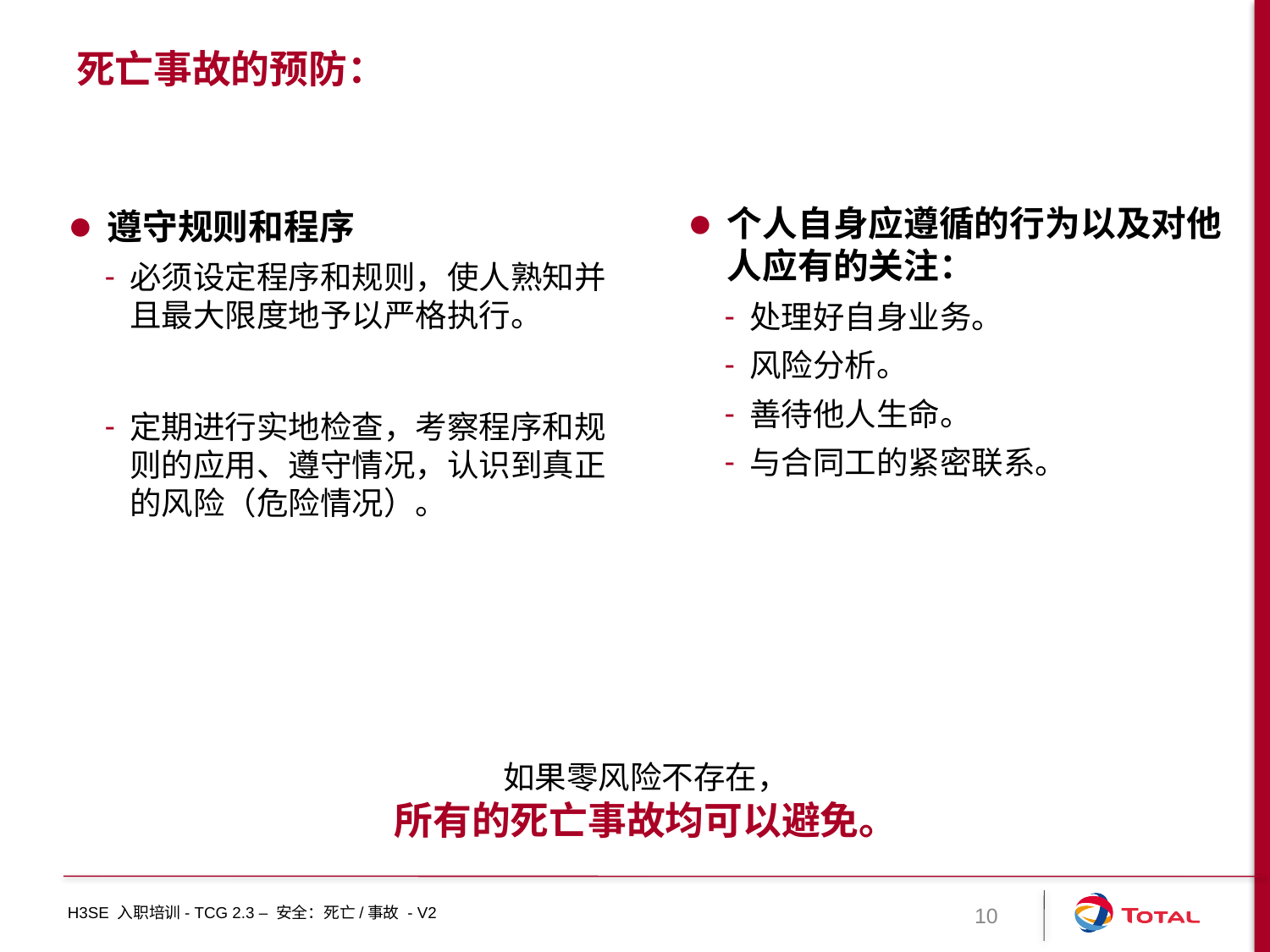

# 死亡事故的预防：
个人自身应遵循的行为以及对他人应有的关注：
处理好自身业务。
风险分析。
善待他人生命。
与合同工的紧密联系。
遵守规则和程序
必须设定程序和规则，使人熟知并且最大限度地予以严格执行。

定期进行实地检查，考察程序和规则的应用、遵守情况，认识到真正的风险（危险情况）。
如果零风险不存在，
所有的死亡事故均可以避免。
10
H3SE 入职培训- TCG 2.3 – 安全：死亡/事故 - V2